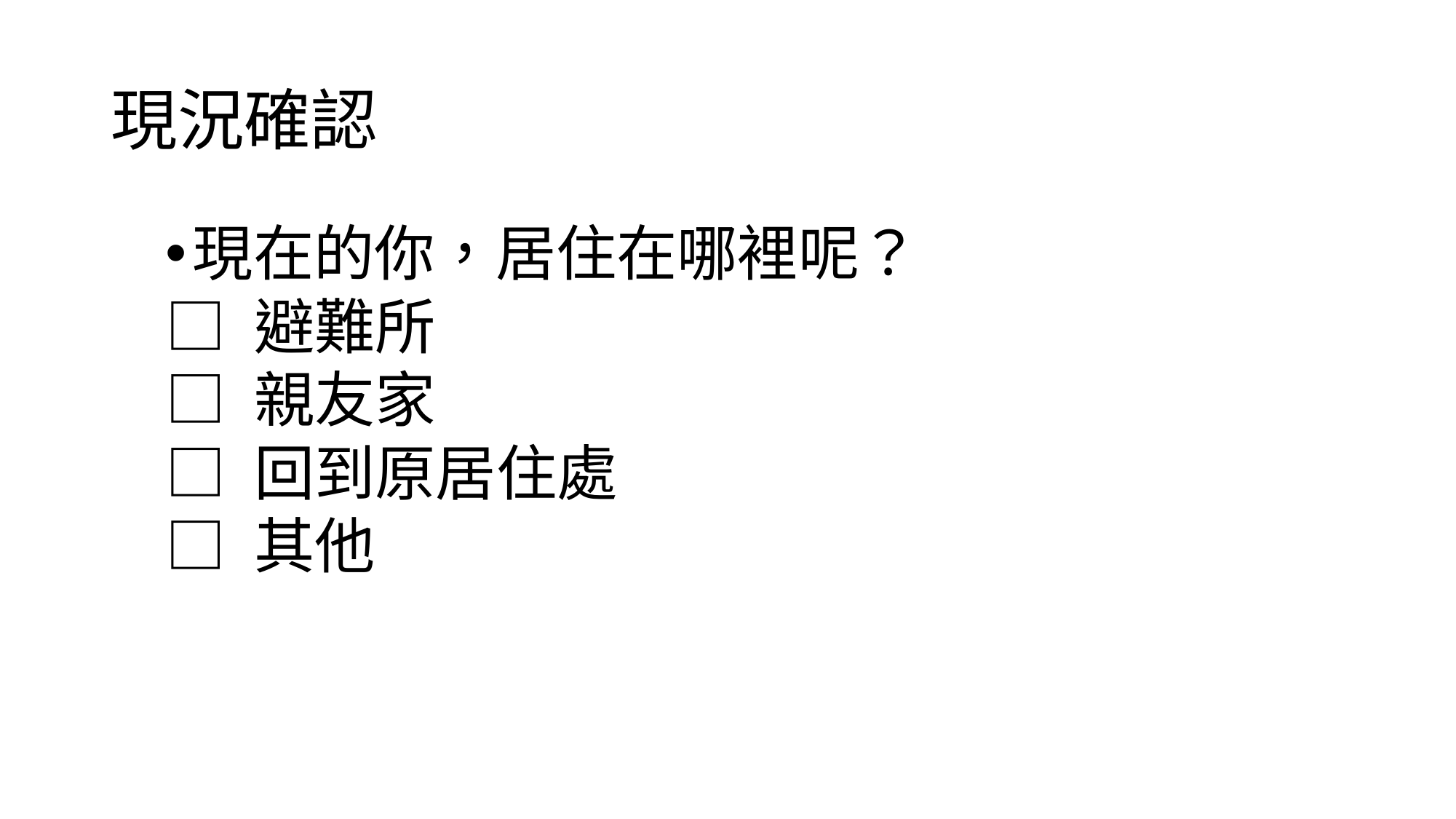

# 現況確認
現在的你，居住在哪裡呢？
□ 避難所
□ 親友家
□ 回到原居住處
□ 其他